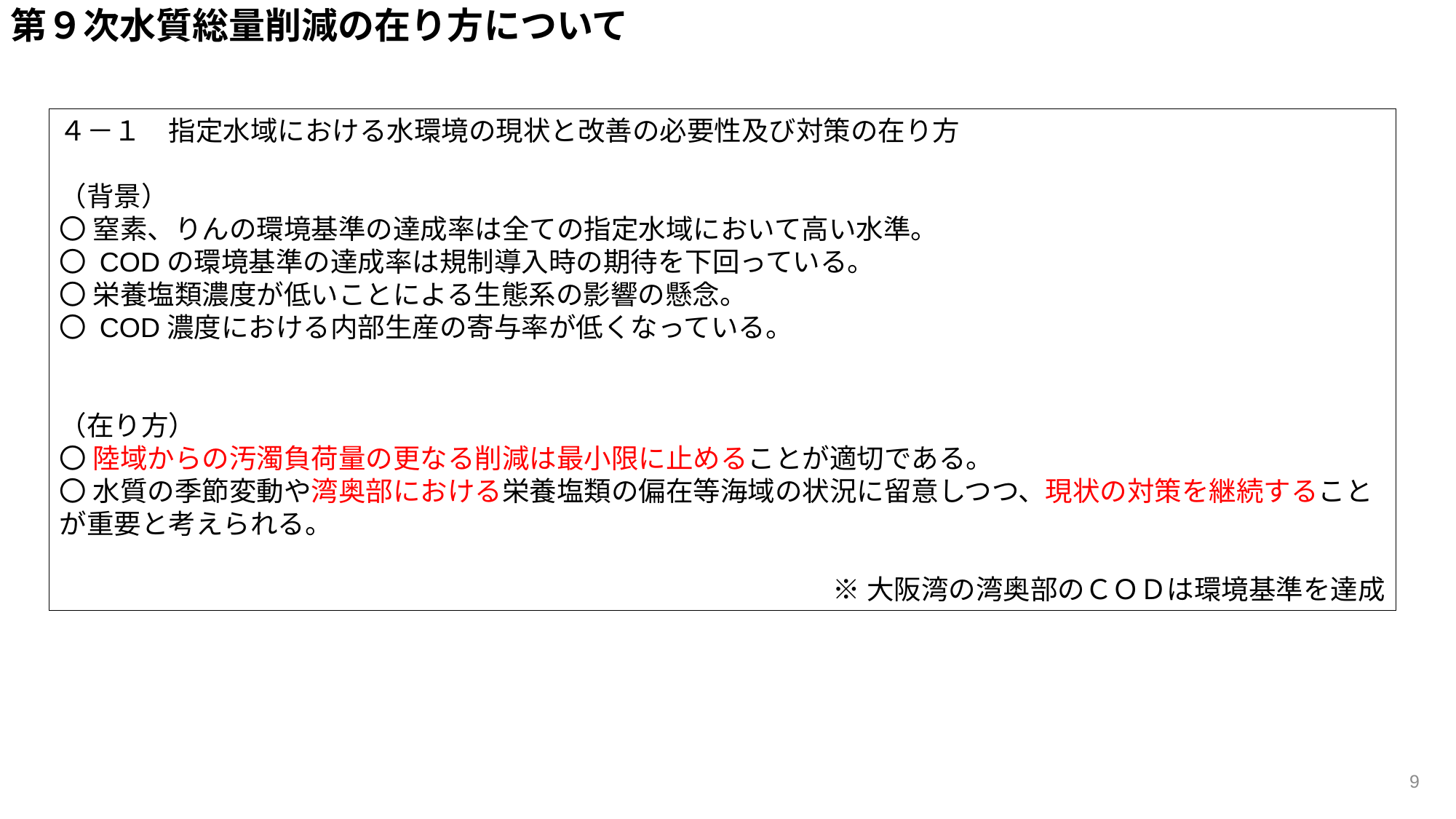

第９次水質総量削減の在り方について
４－１　指定水域における水環境の現状と改善の必要性及び対策の在り方

（背景）
〇 窒素、りんの環境基準の達成率は全ての指定水域において高い水準。
〇 CODの環境基準の達成率は規制導入時の期待を下回っている。
〇 栄養塩類濃度が低いことによる生態系の影響の懸念。
〇 COD濃度における内部生産の寄与率が低くなっている。

（在り方）
〇 陸域からの汚濁負荷量の更なる削減は最小限に止めることが適切である。
〇 水質の季節変動や湾奥部における栄養塩類の偏在等海域の状況に留意しつつ、現状の対策を継続することが重要と考えられる。

※大阪湾の湾奥部のＣＯＤは環境基準を達成
9